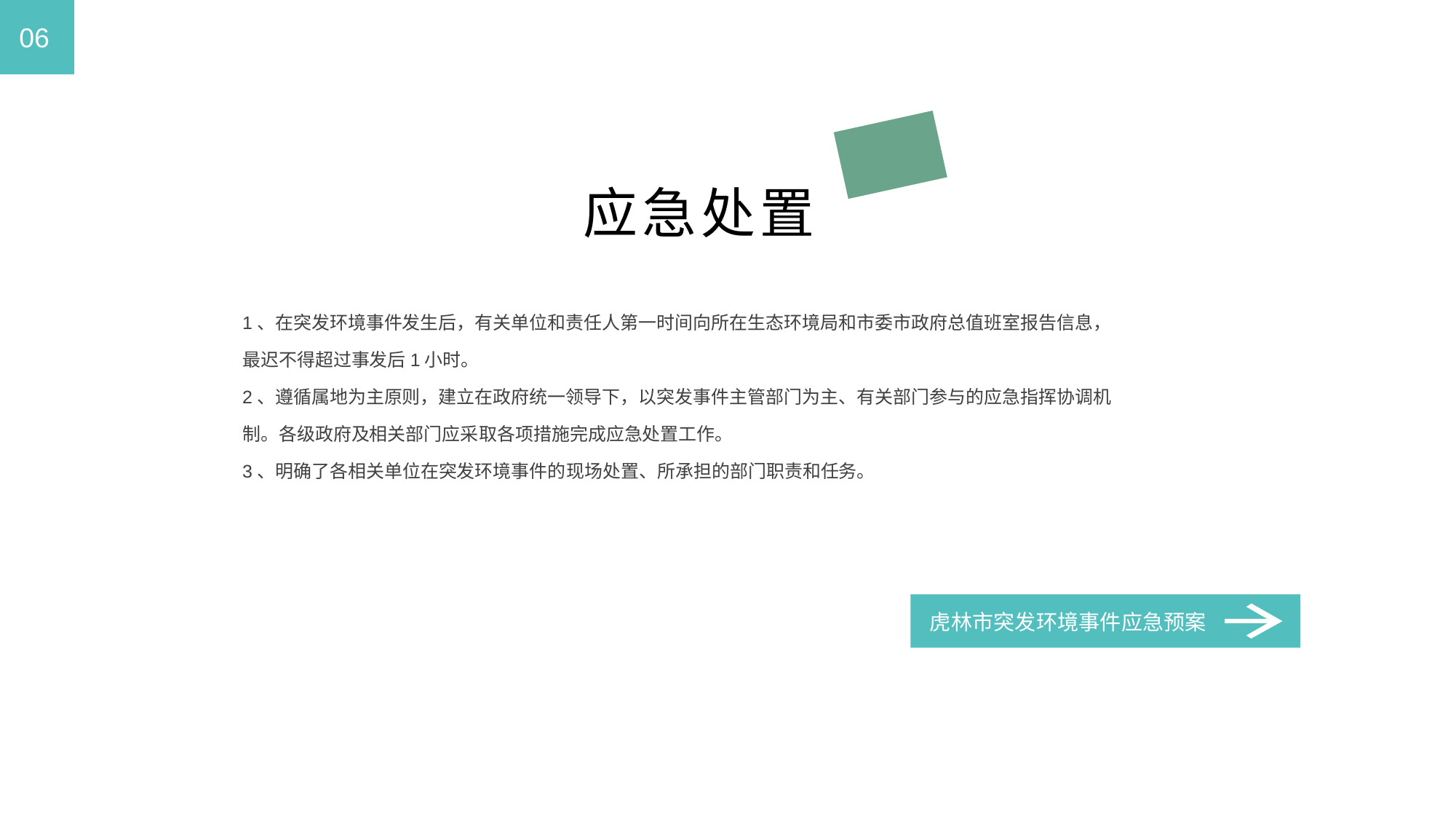

06

应急处置
1、在突发环境事件发生后，有关单位和责任人第一时间向所在生态环境局和市委市政府总值班室报告信息，最迟不得超过事发后1小时。
2、遵循属地为主原则，建立在政府统一领导下，以突发事件主管部门为主、有关部门参与的应急指挥协调机制。各级政府及相关部门应采取各项措施完成应急处置工作。
3、明确了各相关单位在突发环境事件的现场处置、所承担的部门职责和任务。

虎林市突发环境事件应急预案